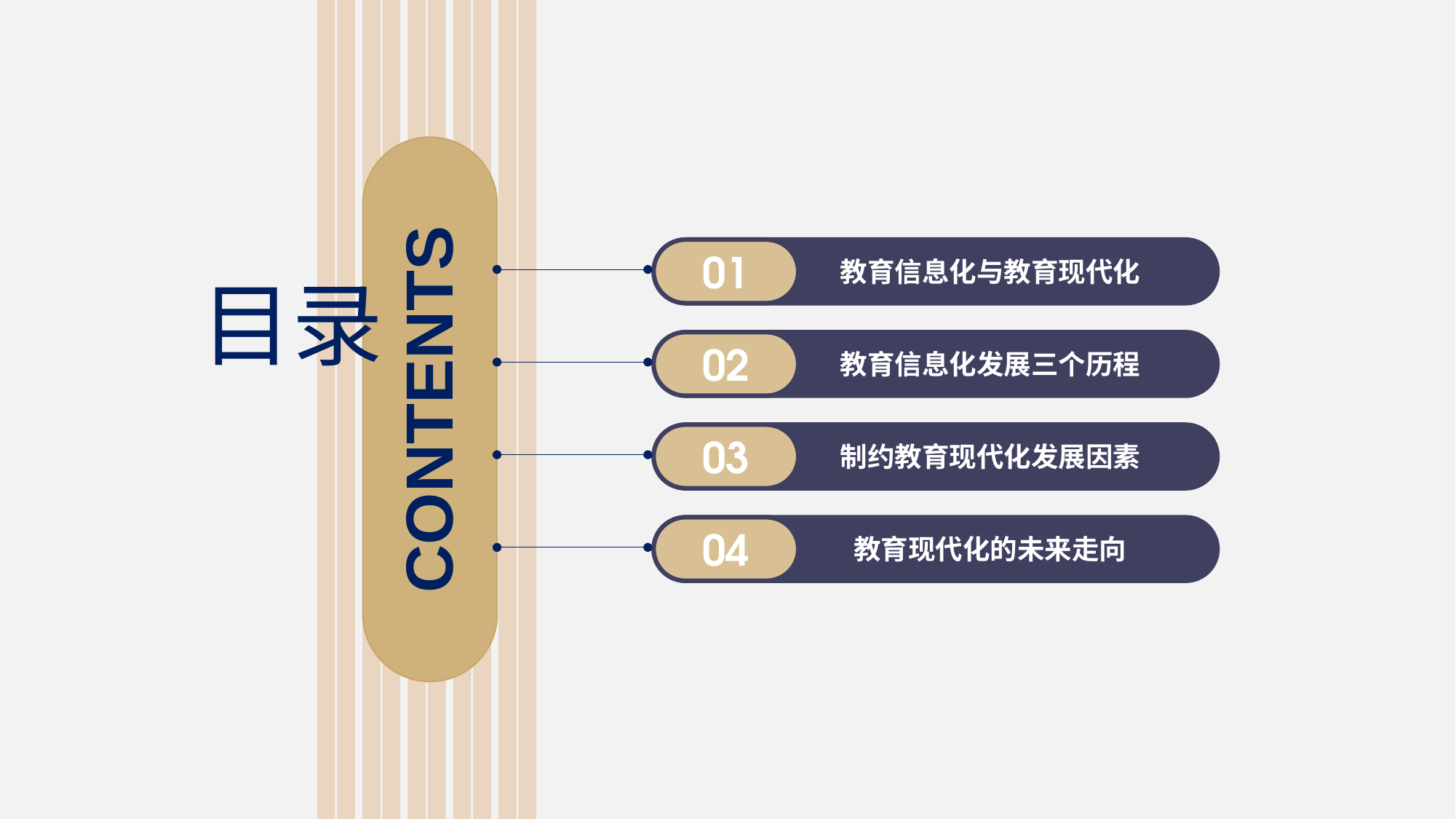

CONTENTS

01

教育信息化与教育现代化
目录
02

教育信息化发展三个历程
03

制约教育现代化发展因素
04

教育现代化的未来走向
.